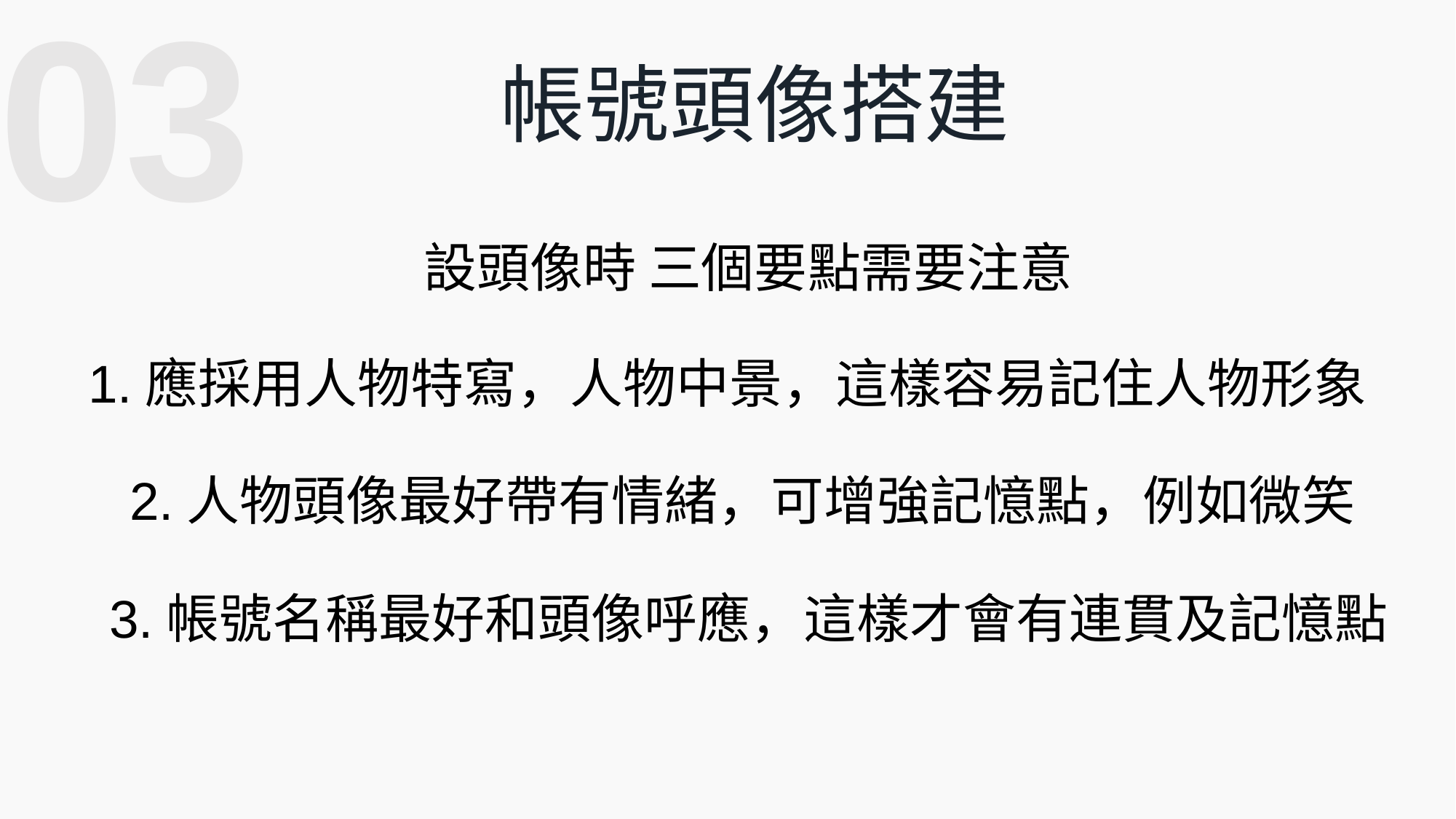

03
29
帳號頭像搭建
設頭像時 三個要點需要注意
1.應採用人物特寫，人物中景，這樣容易記住人物形象
2.人物頭像最好帶有情緒，可增強記憶點，例如微笑
3.帳號名稱最好和頭像呼應，這樣才會有連貫及記憶點
、